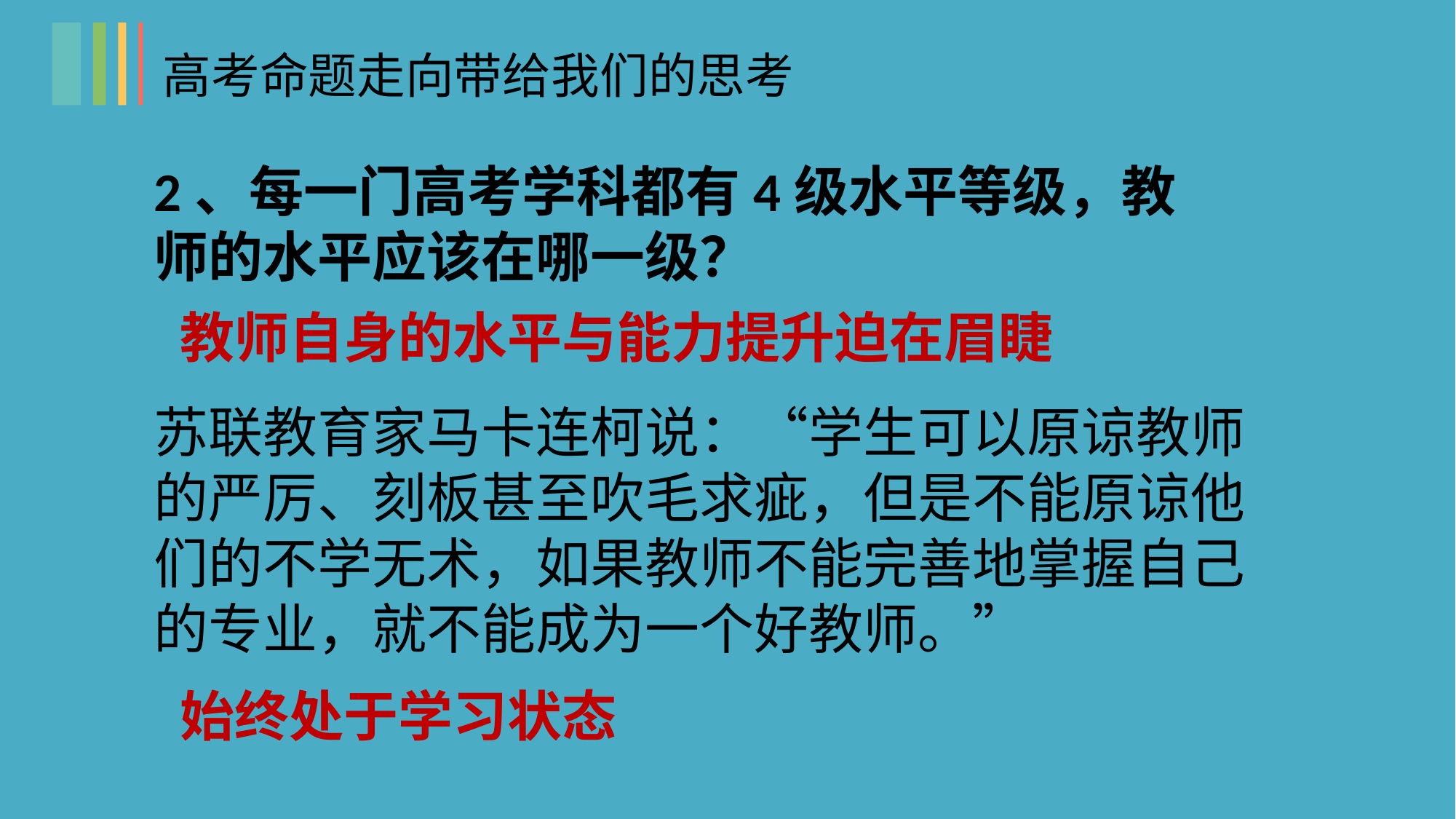

高考命题走向带给我们的思考
2、每一门高考学科都有4级水平等级，教师的水平应该在哪一级？

教师自身的水平与能力提升迫在眉睫
苏联教育家马卡连柯说：“学生可以原谅教师的严厉、刻板甚至吹毛求疵，但是不能原谅他们的不学无术，如果教师不能完善地掌握自己的专业，就不能成为一个好教师。”
始终处于学习状态